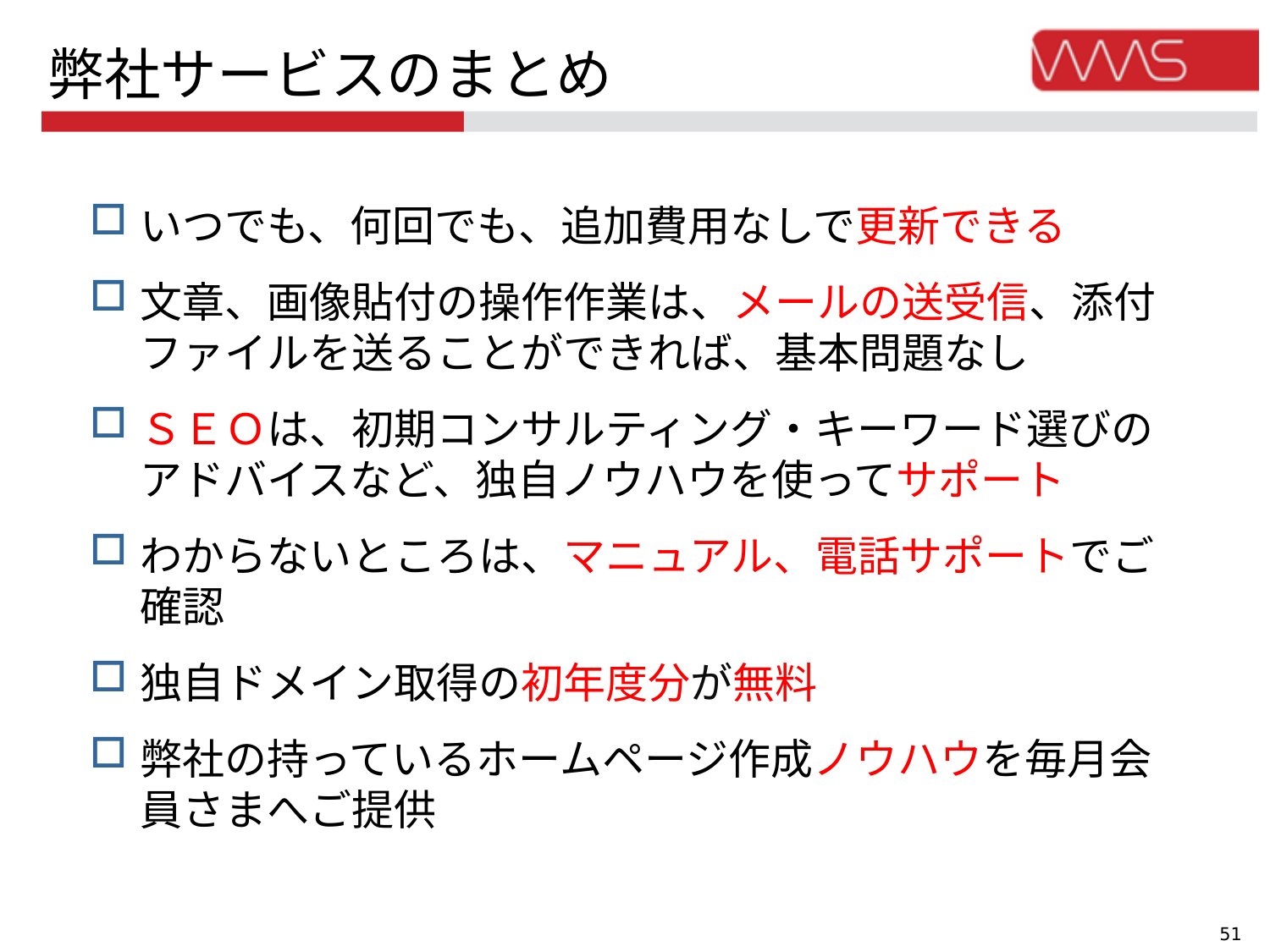

弊社サービスのまとめ
いつでも、何回でも、追加費用なしで更新できる
文章、画像貼付の操作作業は、メールの送受信、添付ファイルを送ることができれば、基本問題なし
ＳＥＯは、初期コンサルティング・キーワード選びのアドバイスなど、独自ノウハウを使ってサポート
わからないところは、マニュアル、電話サポートでご確認
独自ドメイン取得の初年度分が無料
弊社の持っているホームページ作成ノウハウを毎月会員さまへご提供
51